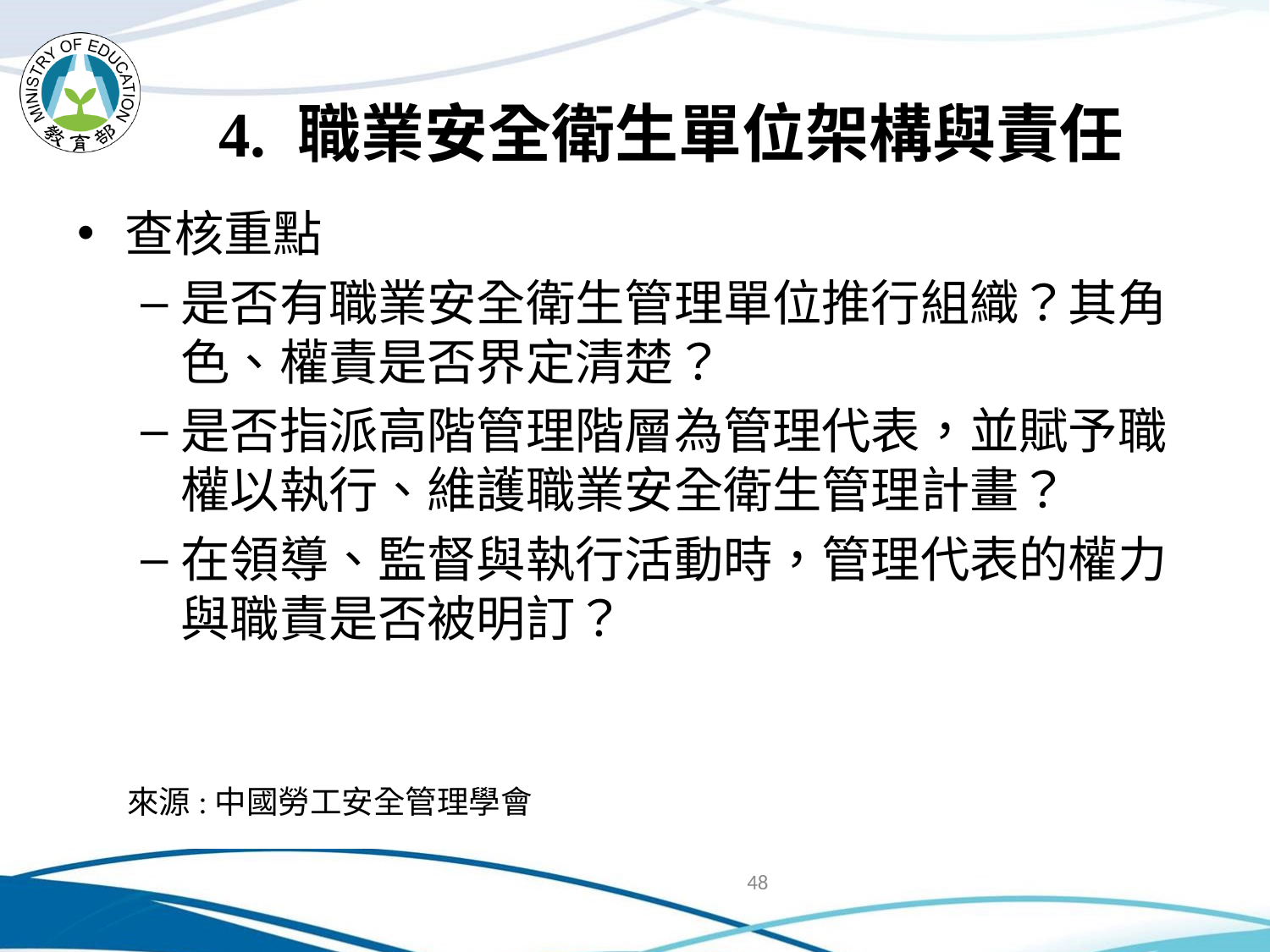

# 4. 職業安全衛生單位架構與責任
查核重點
是否有職業安全衛生管理單位推行組織？其角色、權責是否界定清楚？
是否指派高階管理階層為管理代表，並賦予職權以執行、維護職業安全衛生管理計畫？
在領導、監督與執行活動時，管理代表的權力與職責是否被明訂？
來源:中國勞工安全管理學會
48